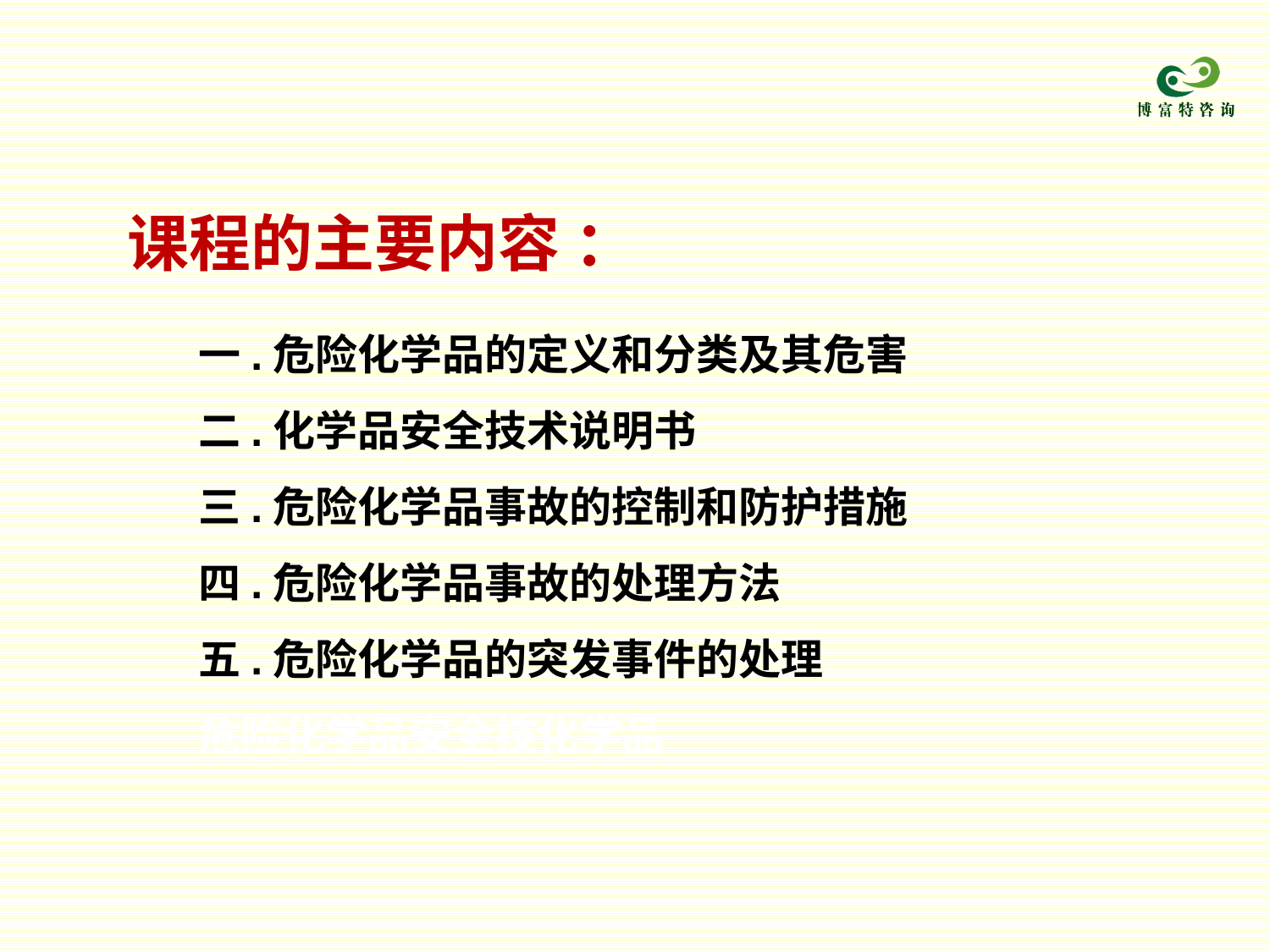

课程的主要内容 ：
一.危险化学品的定义和分类及其危害
二.化学品安全技术说明书
三.危险化学品事故的控制和防护措施
四.危险化学品事故的处理方法
五.危险化学品的突发事件的处理
危险化学品安全技化学品